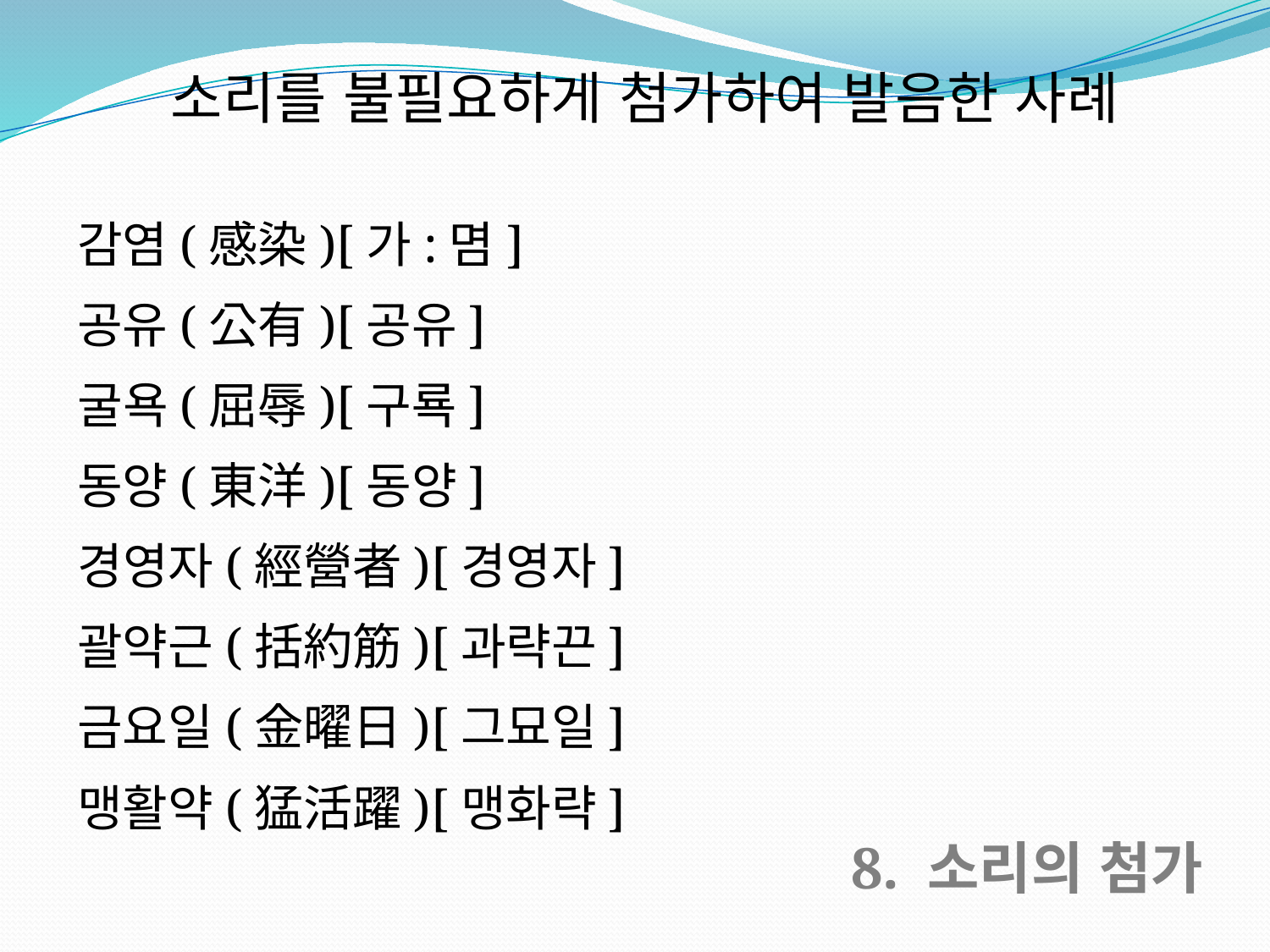

소리를 불필요하게 첨가하여 발음한 사례
감염(感染)[가:몀]
공유(公有)[공유]
굴욕(屈辱)[구룍]
동양(東洋)[동양]
경영자(經營者)[경영자]
괄약근(括約筋)[과략끈]
금요일(金曜日)[그묘일]
맹활약(猛活躍)[맹화략]
8. 소리의 첨가